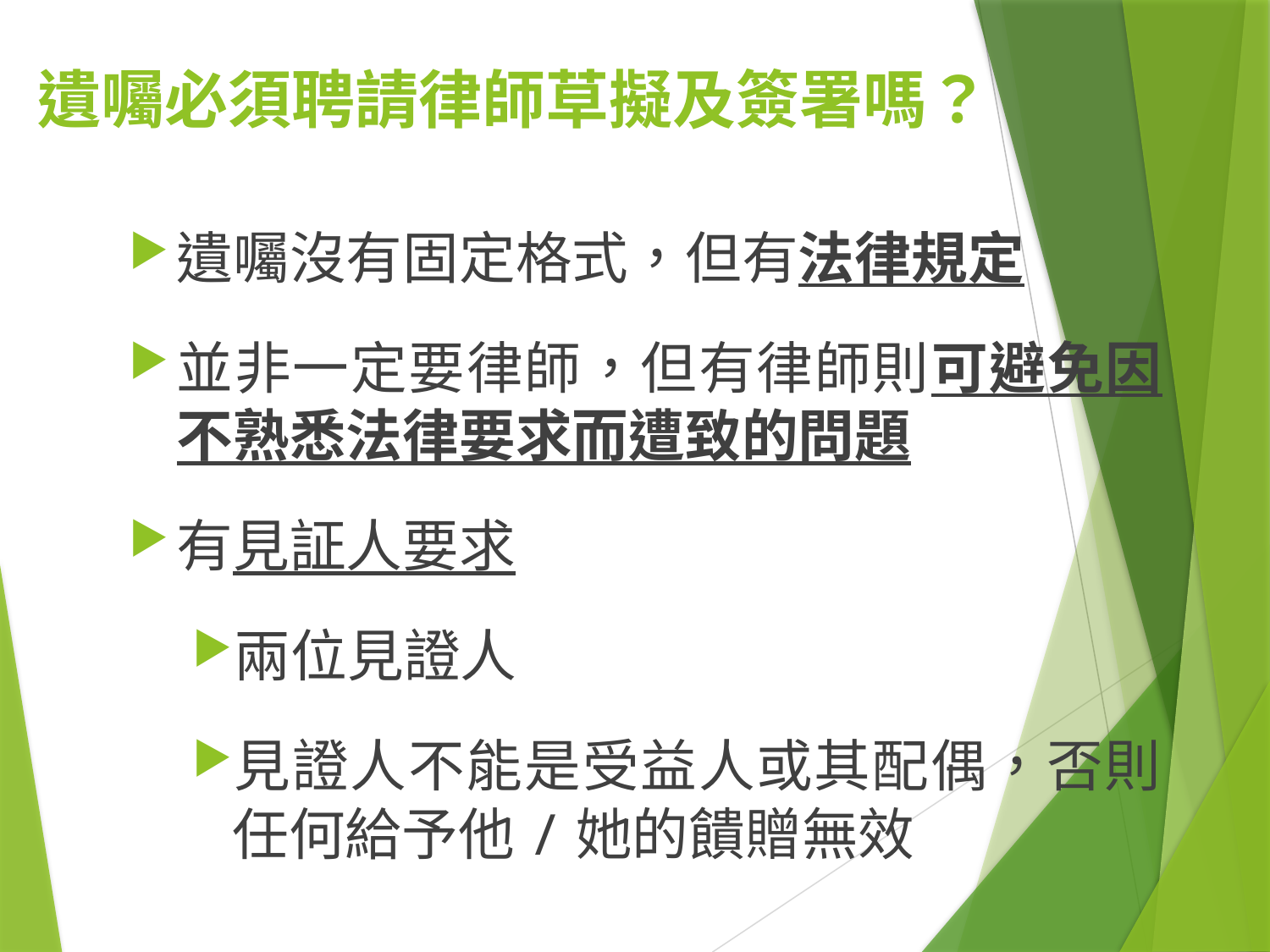

# 遺囑必須聘請律師草擬及簽署嗎？
遺囑沒有固定格式，但有法律規定
並非一定要律師，但有律師則可避免因不熟悉法律要求而遭致的問題
有見証人要求
兩位見證人
見證人不能是受益人或其配偶，否則任何給予他/她的饋贈無效